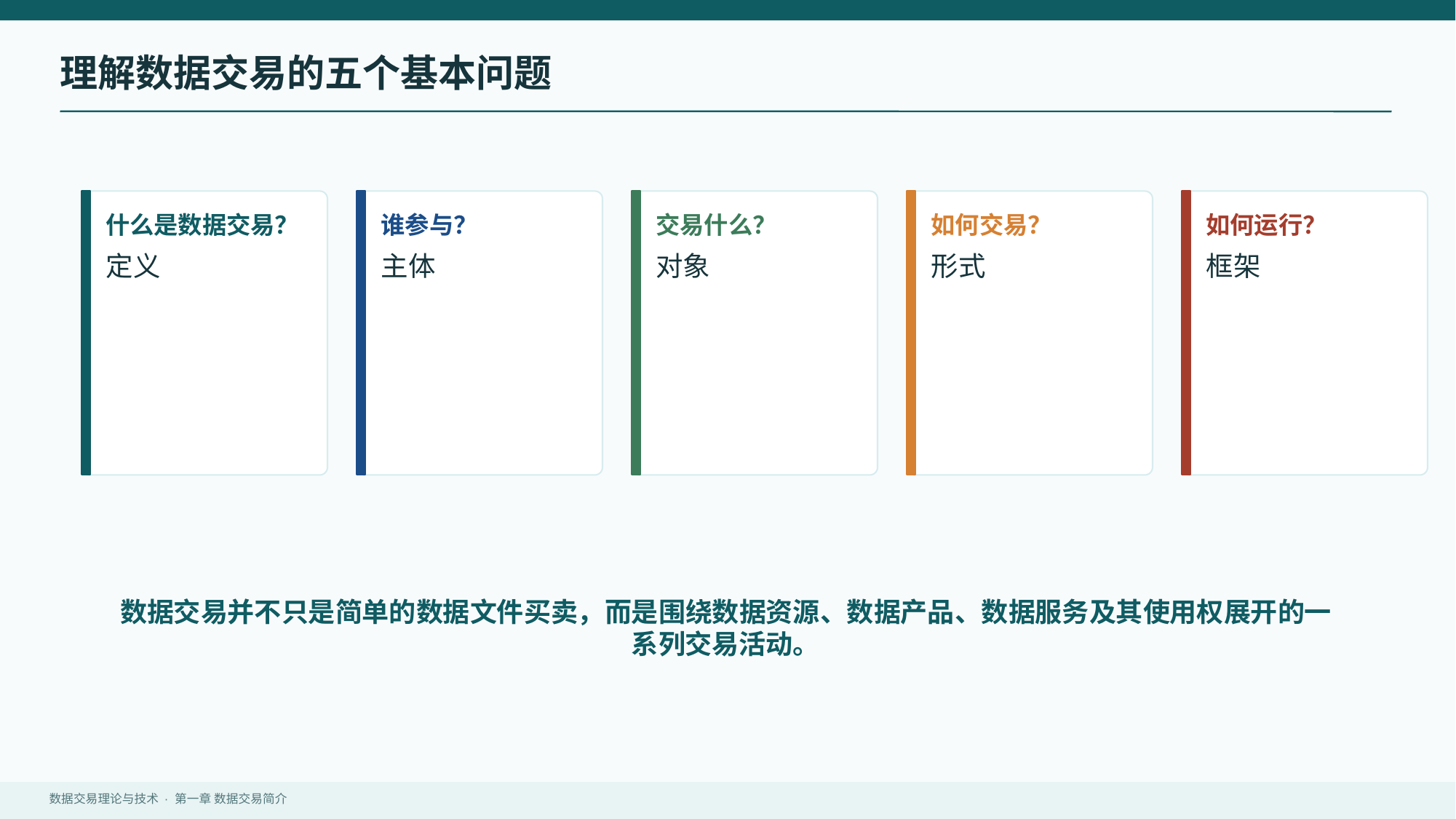

理解数据交易的五个基本问题

什么是数据交易？
谁参与？
交易什么？
如何交易？
如何运行？
定义
主体
对象
形式
框架
数据交易并不只是简单的数据文件买卖，而是围绕数据资源、数据产品、数据服务及其使用权展开的一系列交易活动。
43